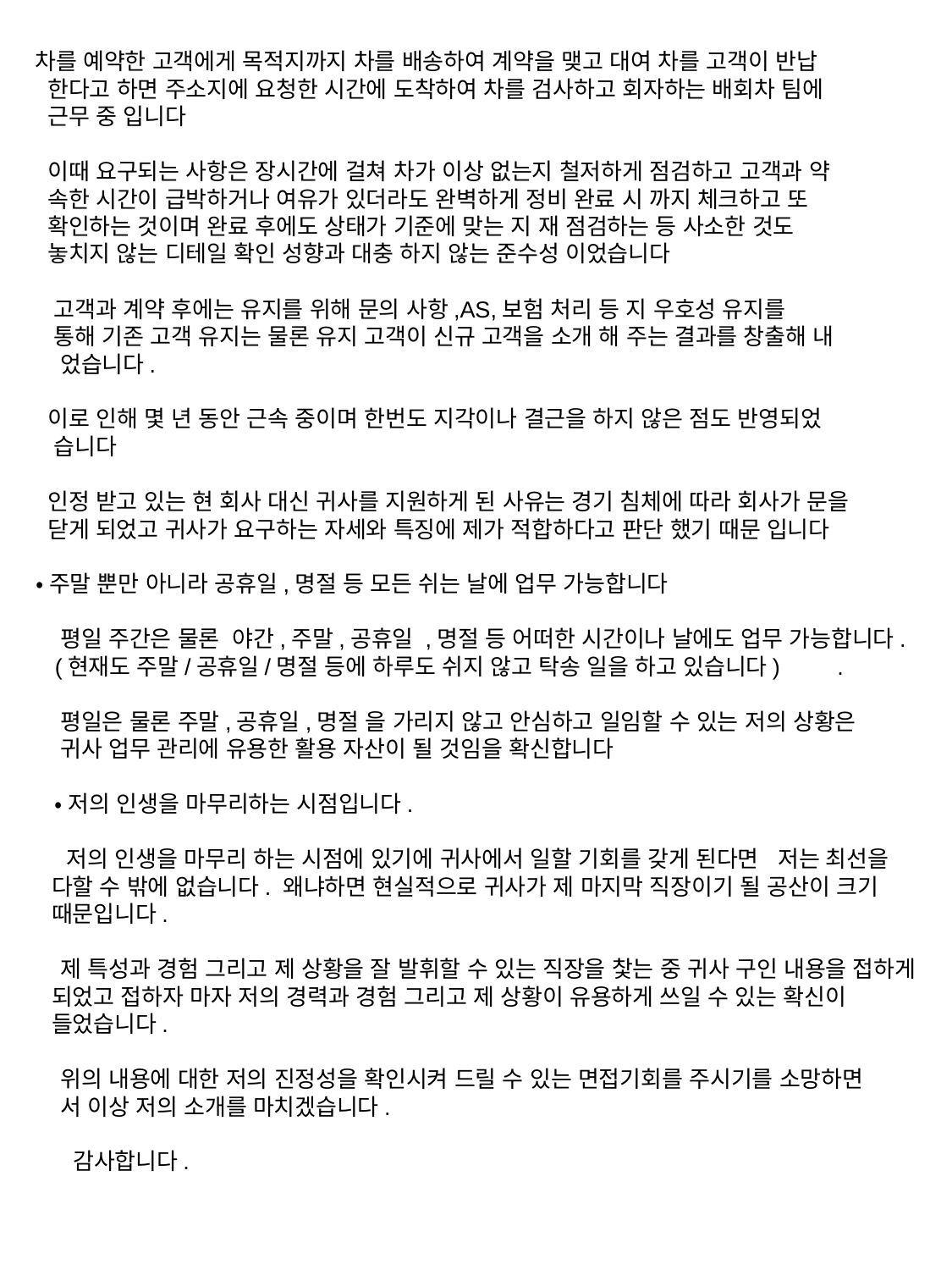

차를 예약한 고객에게 목적지까지 차를 배송하여 계약을 맺고 대여 차를 고객이 반납
      한다고 하면 주소지에 요청한 시간에 도착하여 차를 검사하고 회자하는 배회차 팀에
      근무 중 입니다

      이때 요구되는 사항은 장시간에 걸쳐 차가 이상 없는지 철저하게 점검하고 고객과 약
      속한 시간이 급박하거나 여유가 있더라도 완벽하게 정비 완료 시 까지 체크하고 또
      확인하는 것이며 완료 후에도 상태가 기준에 맞는 지 재 점검하는 등 사소한 것도
      놓치지 않는 디테일 확인 성향과 대충 하지 않는 준수성 이었습니다

       고객과 계약 후에는 유지를 위해 문의 사항,AS,보험 처리 등 지 우호성 유지를
       통해 기존 고객 유지는 물론 유지 고객이 신규 고객을 소개 해 주는 결과를 창출해 내
        었습니다.

      이로 인해 몇 년 동안 근속 중이며 한번도 지각이나 결근을 하지 않은 점도 반영되었
       습니다

      인정 받고 있는 현 회사 대신 귀사를 지원하게 된 사유는 경기 침체에 따라 회사가 문을
      닫게 되었고 귀사가 요구하는 자세와 특징에 제가 적합하다고 판단 했기 때문 입니다

     •주말 뿐만 아니라 공휴일,명절 등 모든 쉬는 날에 업무 가능합니다

        평일 주간은 물론  야간,주말,공휴일 ,명절 등 어떠한 시간이나 날에도 업무 가능합니다.
        (현재도 주말/공휴일/명절 등에 하루도 쉬지 않고 탁송 일을 하고 있습니다)         .

        평일은 물론 주말,공휴일,명절 을 가리지 않고 안심하고 일임할 수 있는 저의 상황은
        귀사 업무 관리에 유용한 활용 자산이 될 것임을 확신합니다

        •저의 인생을 마무리하는 시점입니다.

         저의 인생을 마무리 하는 시점에 있기에 귀사에서 일할 기회를 갖게 된다면   저는 최선을 다할 수 밖에 없습니다. 왜냐하면 현실적으로 귀사가 제 마지막 직장이기 될 공산이 크기 때문입니다.

        제 특성과 경험 그리고 제 상황을 잘 발휘할 수 있는 직장을 찿는 중 귀사 구인 내용을 접하게 되었고 접하자 마자 저의 경력과 경험 그리고 제 상황이 유용하게 쓰일 수 있는 확신이 들었습니다.

        위의 내용에 대한 저의 진정성을 확인시켜 드릴 수 있는 면접기회를 주시기를 소망하면
        서 이상 저의 소개를 마치겠습니다.

          감사합니다.